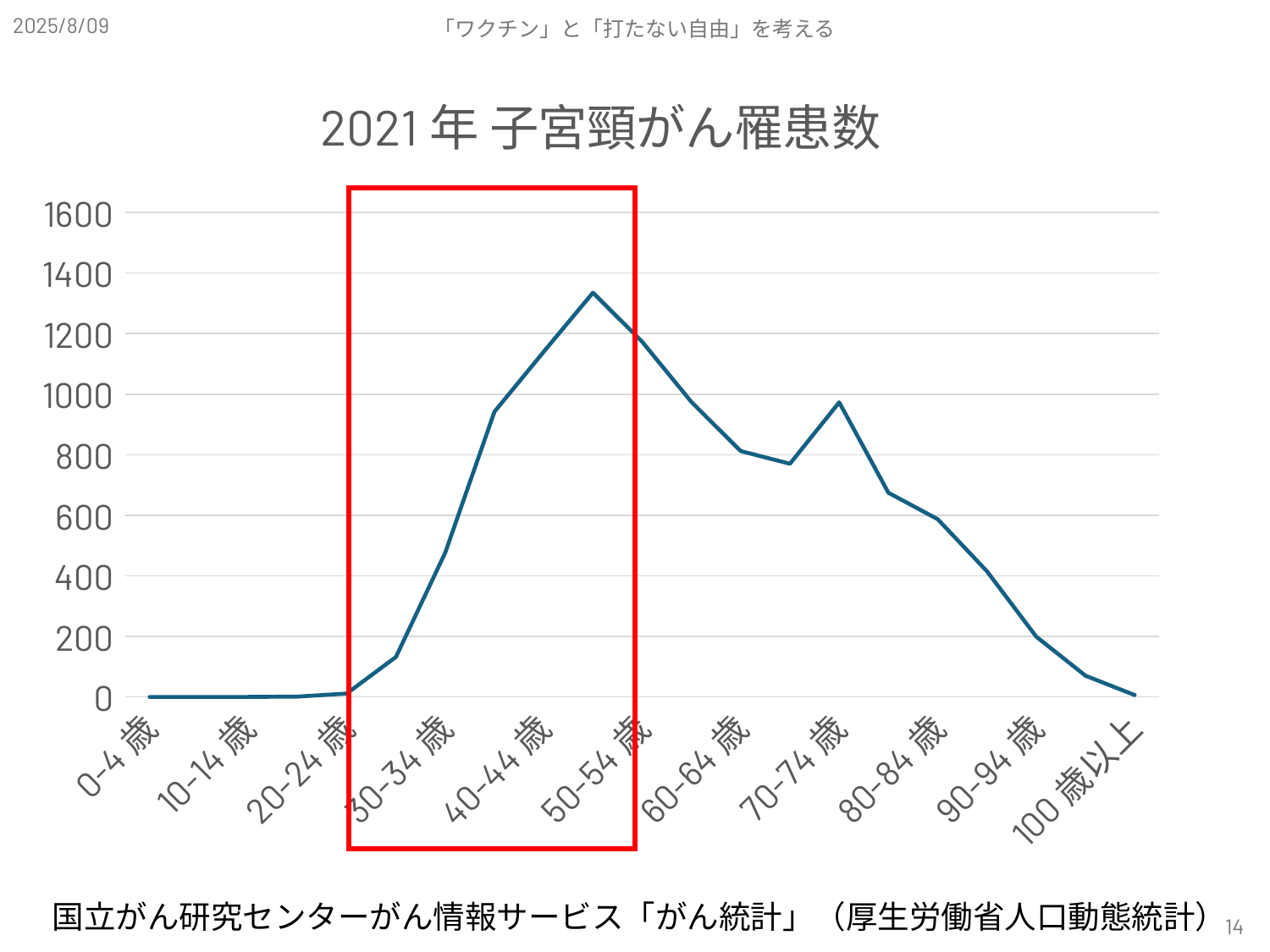

2025/8/09
「ワクチン」と「打たない自由」を考える

### Chart: 2021年 子宮頸がん罹患数

| Category | 2021年 |
|---|---|
| 0-4歳 | 0.0 |
| 5-9歳 | 0.0 |
| 10-14歳 | 0.0 |
| 15-19歳 | 1.0 |
| 20-24歳 | 11.0 |
| 25-29歳 | 132.0 |
| 30-34歳 | 476.0 |
| 35-39歳 | 942.0 |
| 40-44歳 | 1140.0 |
| 45-49歳 | 1335.0 |
| 50-54歳 | 1173.0 |
| 55-59歳 | 974.0 |
| 60-64歳 | 812.0 |
| 65-69歳 | 770.0 |
| 70-74歳 | 973.0 |
| 75-79歳 | 674.0 |
| 80-84歳 | 587.0 |
| 85-89歳 | 415.0 |
| 90-94歳 | 199.0 |
| 95-99歳 | 70.0 |
| 100歳以上 | 6.0 |
国立がん研究センターがん情報サービス「がん統計」（厚生労働省人口動態統計）
14